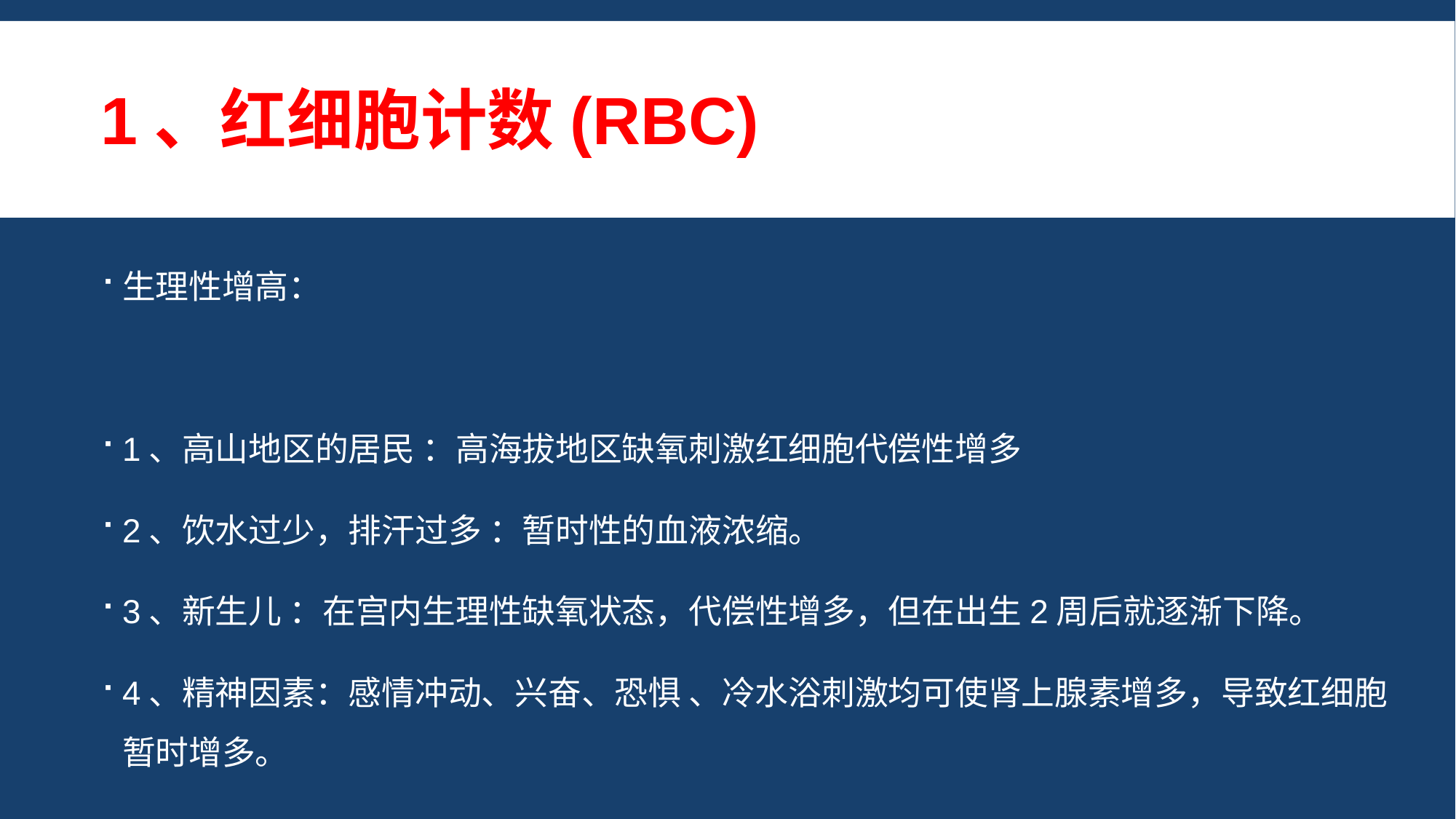

# 1、红细胞计数(RBC)
生理性增高：

1、高山地区的居民 ：高海拔地区缺氧刺激红细胞代偿性增多
2、饮水过少，排汗过多 ：暂时性的血液浓缩。
3、新生儿 ：在宫内生理性缺氧状态，代偿性增多，但在出生2周后就逐渐下降。
4、精神因素：感情冲动、兴奋、恐惧 、冷水浴刺激均可使肾上腺素增多，导致红细胞暂时增多。